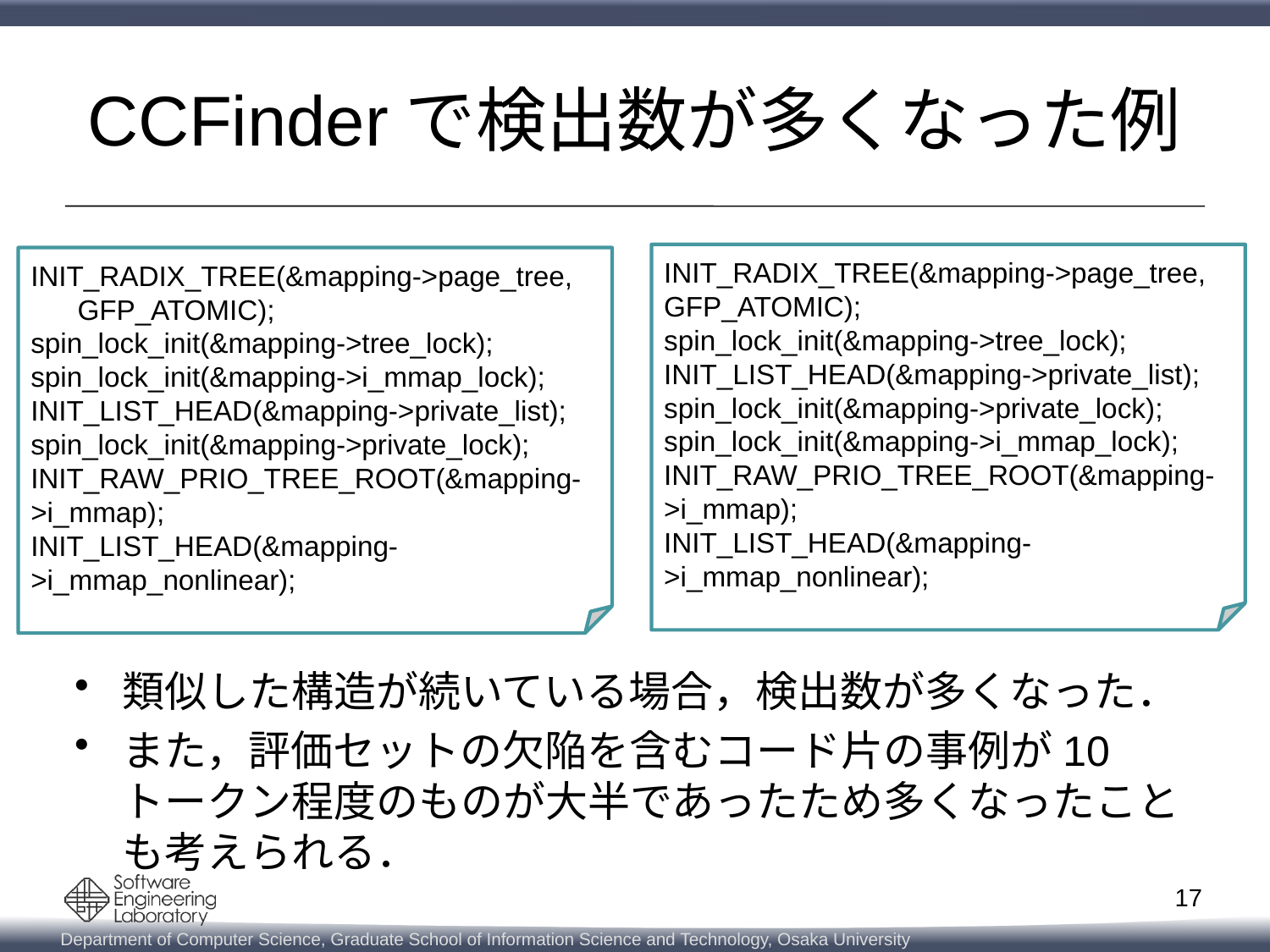

# CCFinderで検出数が多くなった例
INIT_RADIX_TREE(&mapping->page_tree, GFP_ATOMIC);
spin_lock_init(&mapping->tree_lock);
INIT_LIST_HEAD(&mapping->private_list);
spin_lock_init(&mapping->private_lock);
spin_lock_init(&mapping->i_mmap_lock);
INIT_RAW_PRIO_TREE_ROOT(&mapping->i_mmap);
INIT_LIST_HEAD(&mapping-
>i_mmap_nonlinear);
INIT_RADIX_TREE(&mapping->page_tree,          GFP_ATOMIC);
spin_lock_init(&mapping->tree_lock);
spin_lock_init(&mapping->i_mmap_lock);
INIT_LIST_HEAD(&mapping->private_list);
spin_lock_init(&mapping->private_lock);
INIT_RAW_PRIO_TREE_ROOT(&mapping-
>i_mmap);
INIT_LIST_HEAD(&mapping->i_mmap_nonlinear);
類似した構造が続いている場合，検出数が多くなった．
また，評価セットの欠陥を含むコード片の事例が10トークン程度のものが大半であったため多くなったことも考えられる．
17